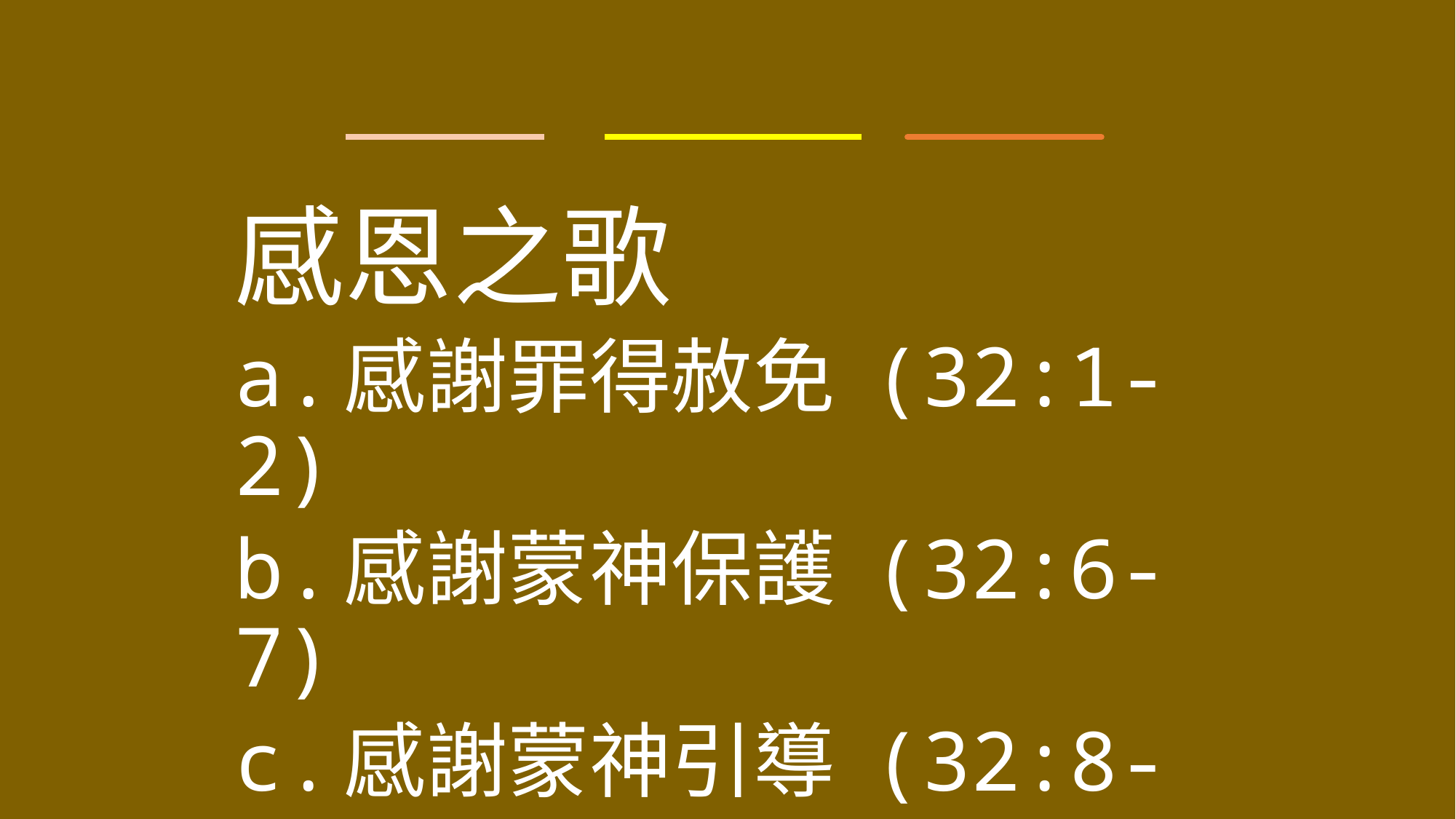

感恩之歌
a.	感謝罪得赦免 (32:1-2)
b.	感謝蒙神保護 (32:6-7)
c.	感謝蒙神引導 (32:8-9)